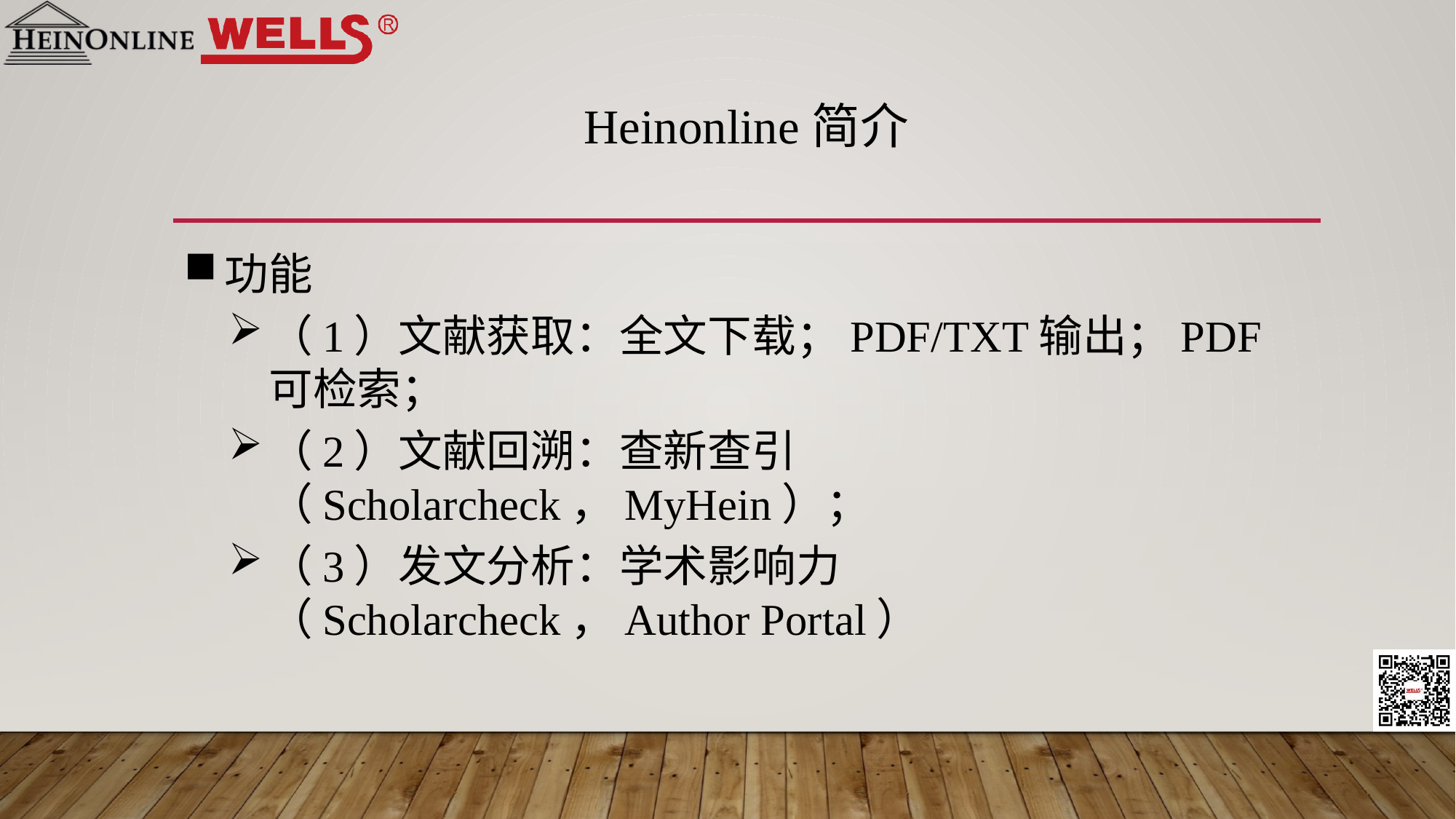

# Heinonline简介
功能
（1）文献获取：全文下载；PDF/TXT输出；PDF可检索；
（2）文献回溯：查新查引（Scholarcheck，MyHein）；
（3）发文分析：学术影响力（Scholarcheck，Author Portal）